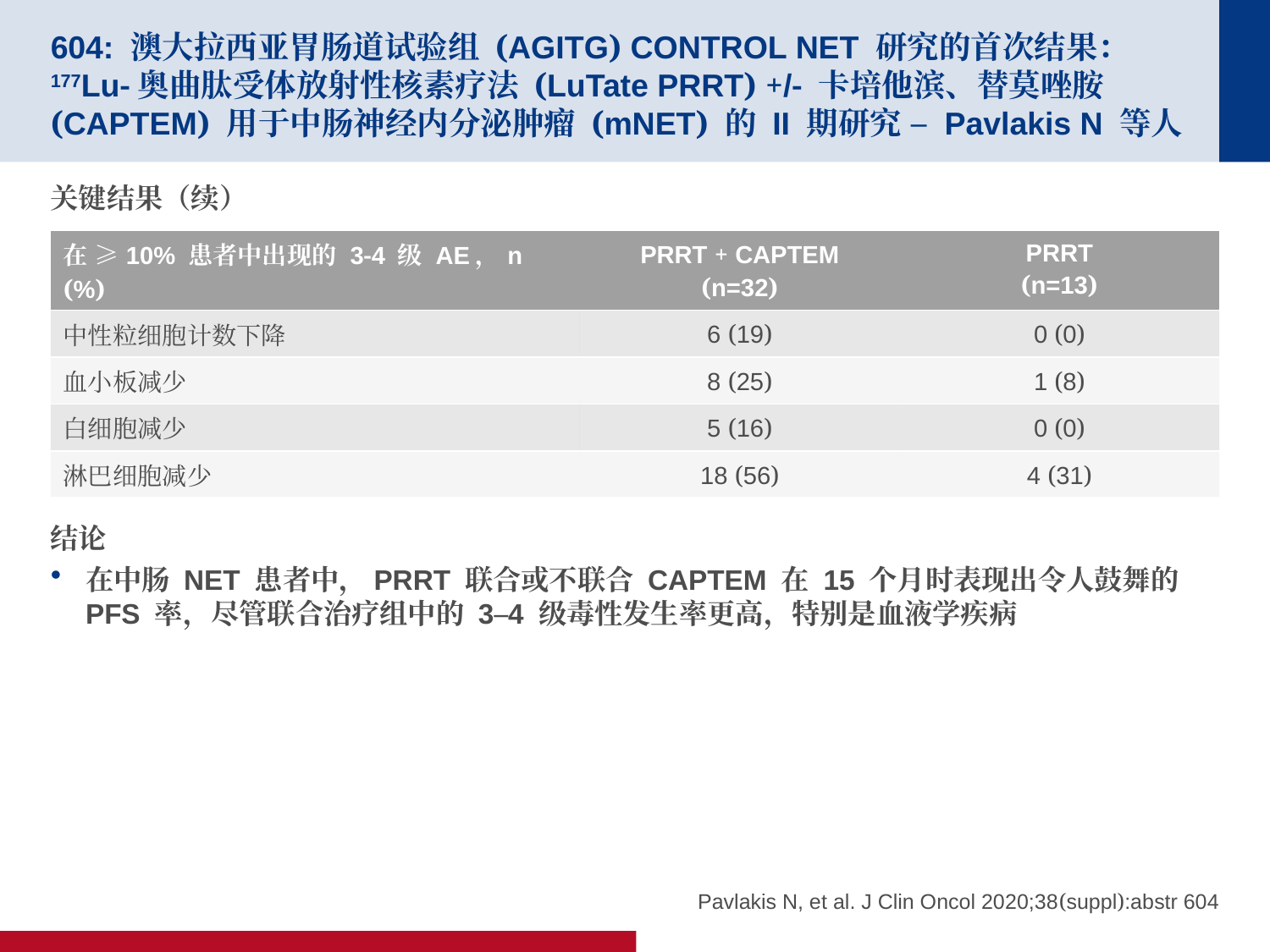

# 604: 澳大拉西亚胃肠道试验组 (AGITG) CONTROL NET 研究的首次结果：177Lu-奥曲肽受体放射性核素疗法 (LuTate PRRT) +/- 卡培他滨、替莫唑胺 (CAPTEM) 用于中肠神经内分泌肿瘤 (mNET) 的 II 期研究 – Pavlakis N 等人
关键结果（续）
结论
在中肠 NET 患者中，PRRT 联合或不联合 CAPTEM 在 15 个月时表现出令人鼓舞的 PFS 率，尽管联合治疗组中的 3–4 级毒性发生率更高，特别是血液学疾病
| 在 ≥10% 患者中出现的 3-4 级 AE，n (%) | PRRT + CAPTEM (n=32) | PRRT (n=13) |
| --- | --- | --- |
| 中性粒细胞计数下降 | 6 (19) | 0 (0) |
| 血小板减少 | 8 (25) | 1 (8) |
| 白细胞减少 | 5 (16) | 0 (0) |
| 淋巴细胞减少 | 18 (56) | 4 (31) |
Pavlakis N, et al. J Clin Oncol 2020;38(suppl):abstr 604